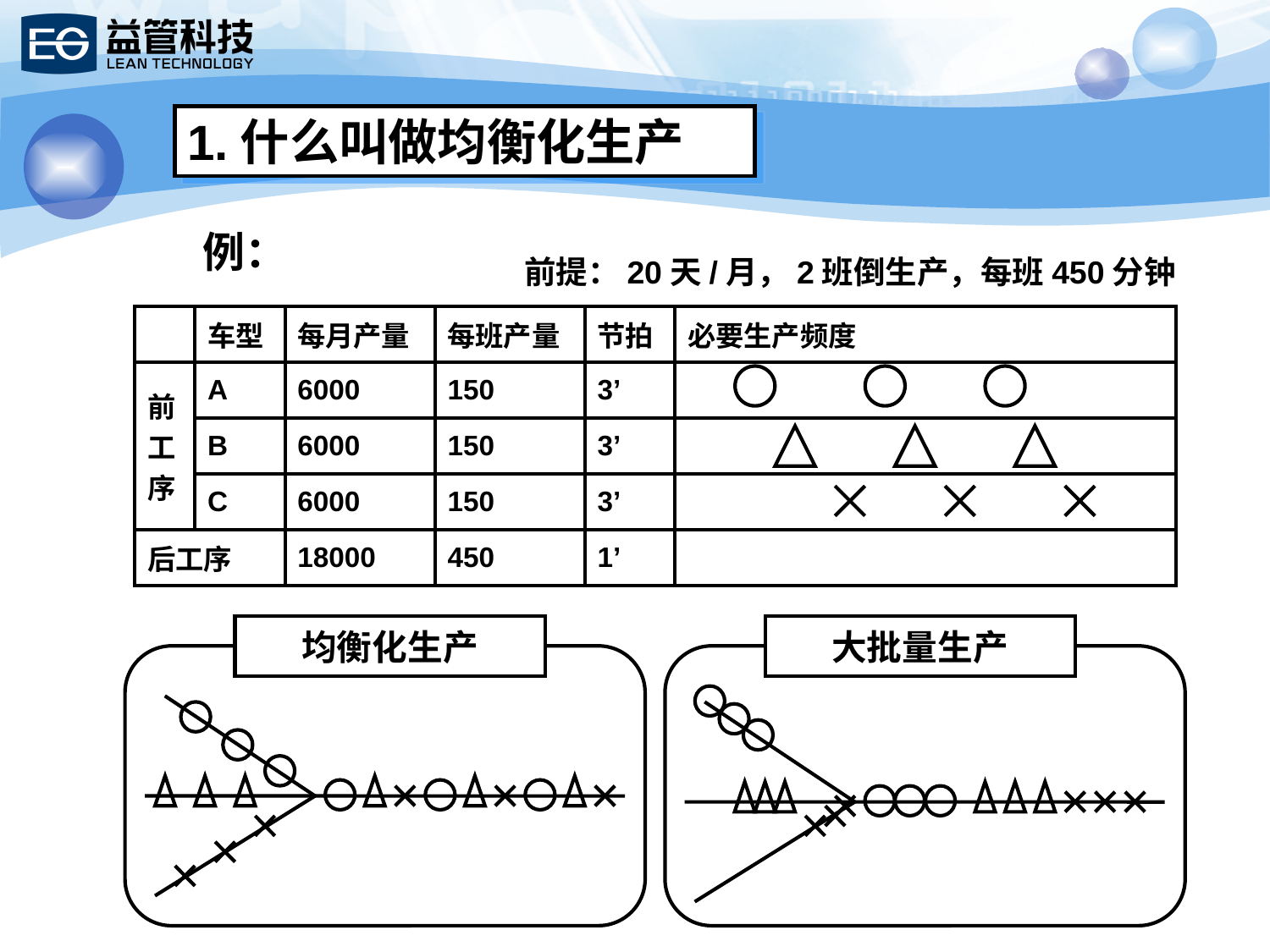

1.什么叫做均衡化生产
例：
前提：20天/月，2班倒生产，每班450分钟
|  | 车型 | 每月产量 | 每班产量 | 节拍 | 必要生产频度 |
| --- | --- | --- | --- | --- | --- |
| 前工序 | A | 6000 | 150 | 3’ |  |
|  | B | 6000 | 150 | 3’ |  |
|  | C | 6000 | 150 | 3’ |  |
| 后工序 |  | 18000 | 450 | 1’ |  |

均衡化生产
大批量生产